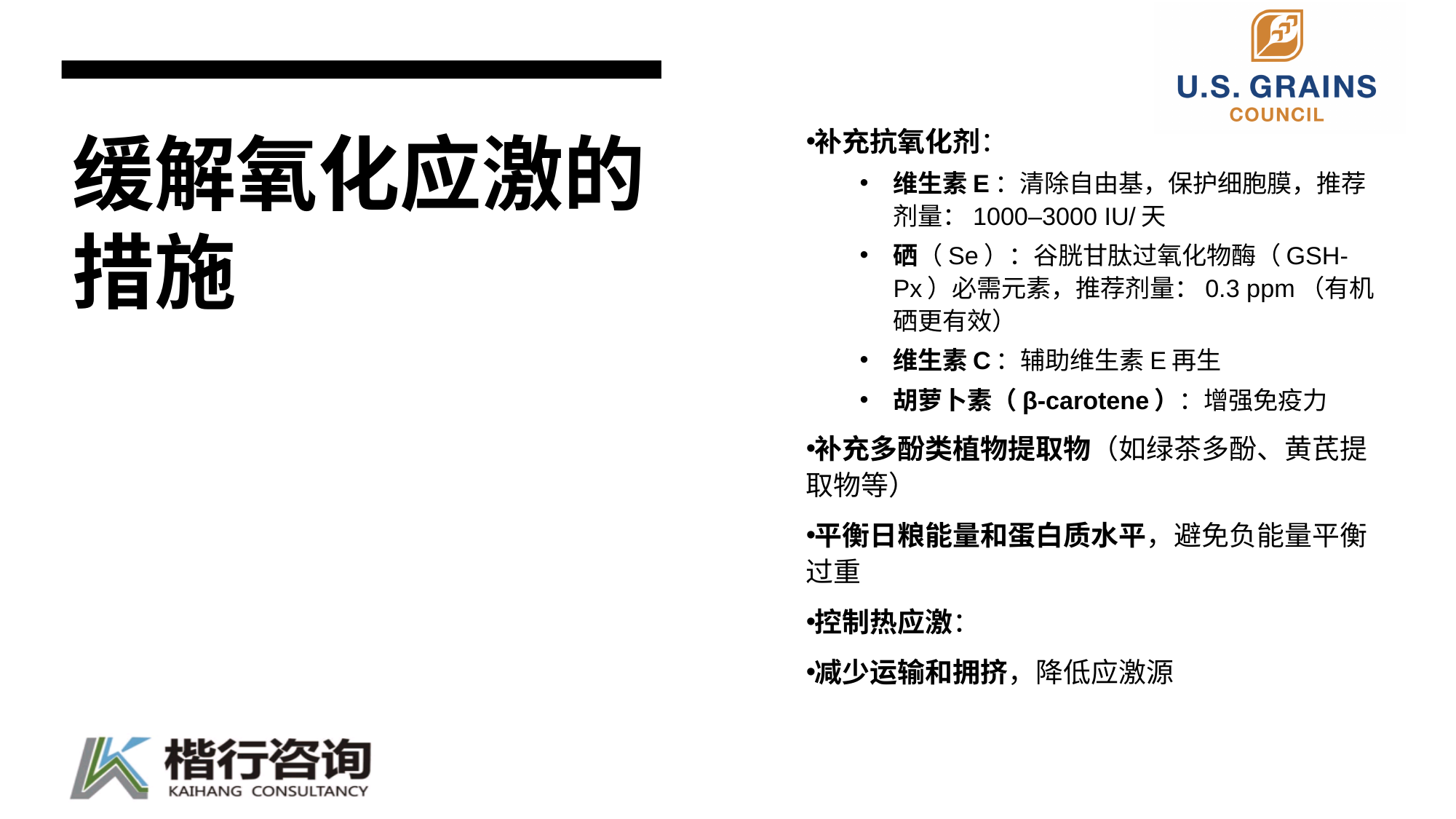

补充抗氧化剂：
维生素E：清除自由基，保护细胞膜，推荐剂量：1000–3000 IU/天
硒（Se）：谷胱甘肽过氧化物酶（GSH-Px）必需元素，推荐剂量：0.3 ppm（有机硒更有效）
维生素C：辅助维生素E再生
胡萝卜素（β-carotene）：增强免疫力
补充多酚类植物提取物（如绿茶多酚、黄芪提取物等）
平衡日粮能量和蛋白质水平，避免负能量平衡过重
控制热应激：
减少运输和拥挤，降低应激源
# 缓解氧化应激的措施